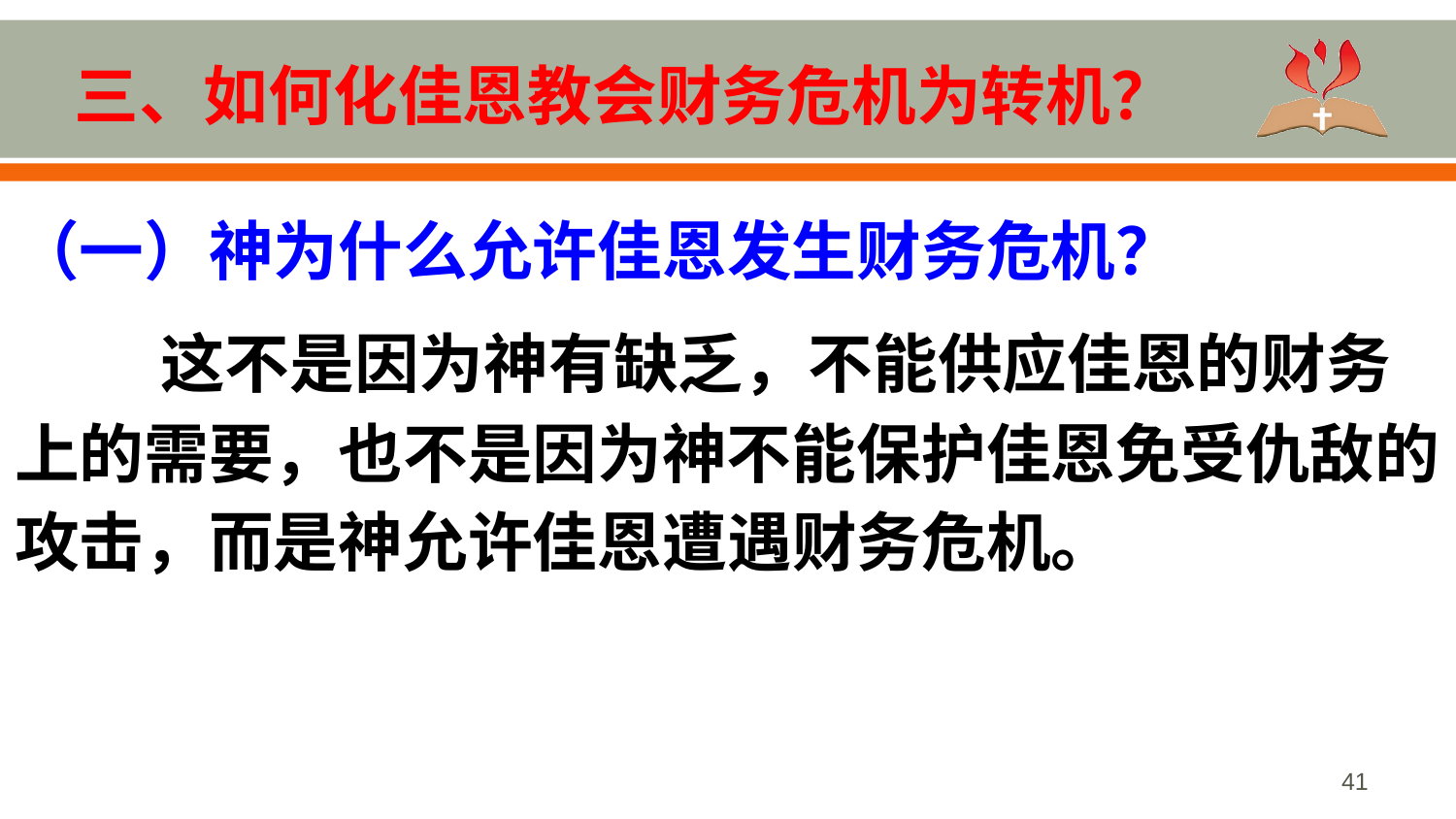

# 三、如何化佳恩教会财务危机为转机？
（一）神为什么允许佳恩发生财务危机？
	这不是因为神有缺乏，不能供应佳恩的财务上的需要，也不是因为神不能保护佳恩免受仇敌的攻击，而是神允许佳恩遭遇财务危机。

41